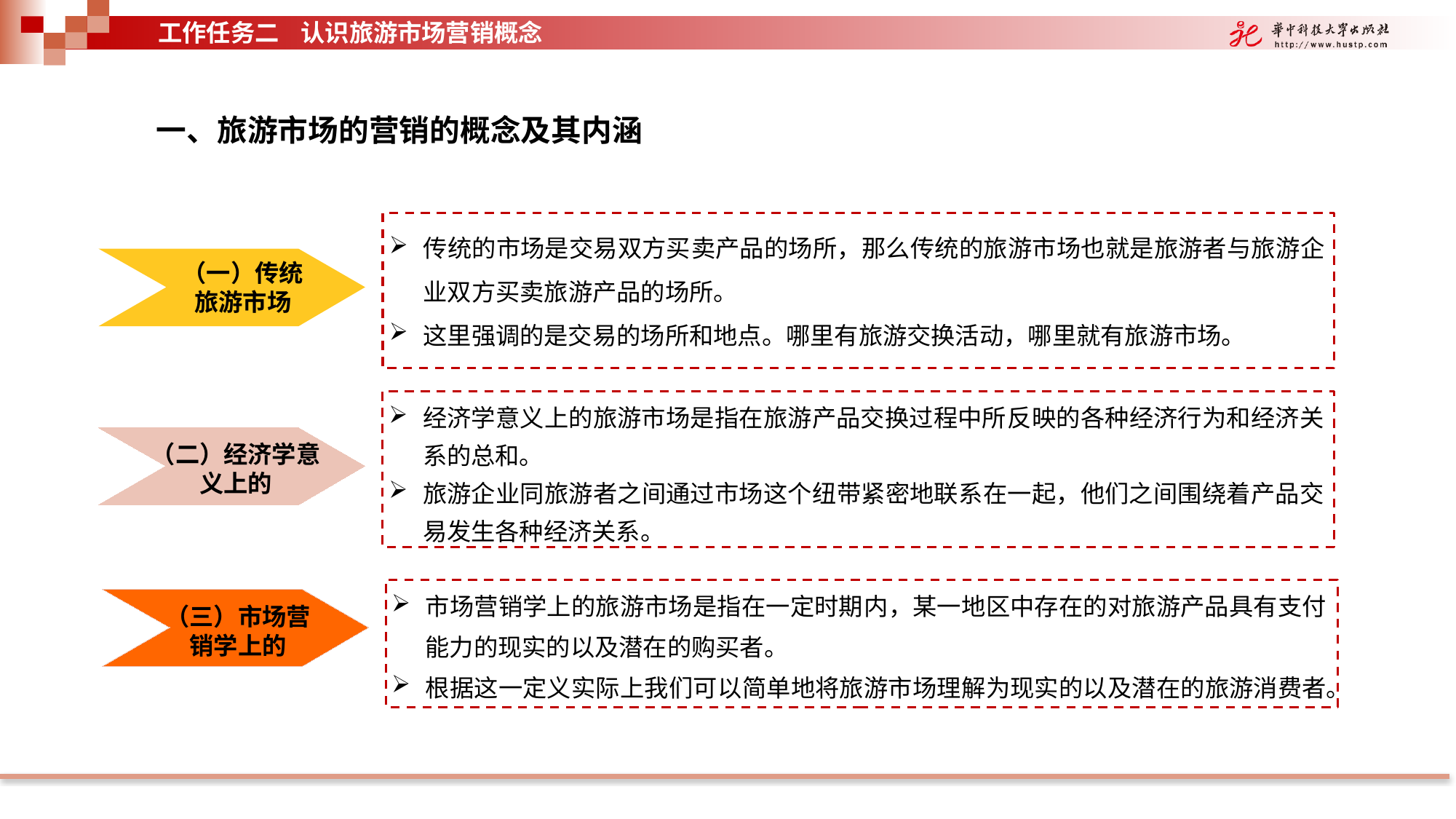

工作任务二    认识旅游市场营销概念
一、旅游市场的营销的概念及其内涵

传统的市场是交易双方买卖产品的场所，那么传统的旅游市场也就是旅游者与旅游企业双方买卖旅游产品的场所。
这里强调的是交易的场所和地点。哪里有旅游交换活动，哪里就有旅游市场。

（一）传统旅游市场

经济学意义上的旅游市场是指在旅游产品交换过程中所反映的各种经济行为和经济关系的总和。
旅游企业同旅游者之间通过市场这个纽带紧密地联系在一起，他们之间围绕着产品交易发生各种经济关系。

（二）经济学意义上的
市场营销学上的旅游市场是指在一定时期内，某一地区中存在的对旅游产品具有支付能力的现实的以及潜在的购买者。
根据这一定义实际上我们可以简单地将旅游市场理解为现实的以及潜在的旅游消费者。

（三）市场营销学上的